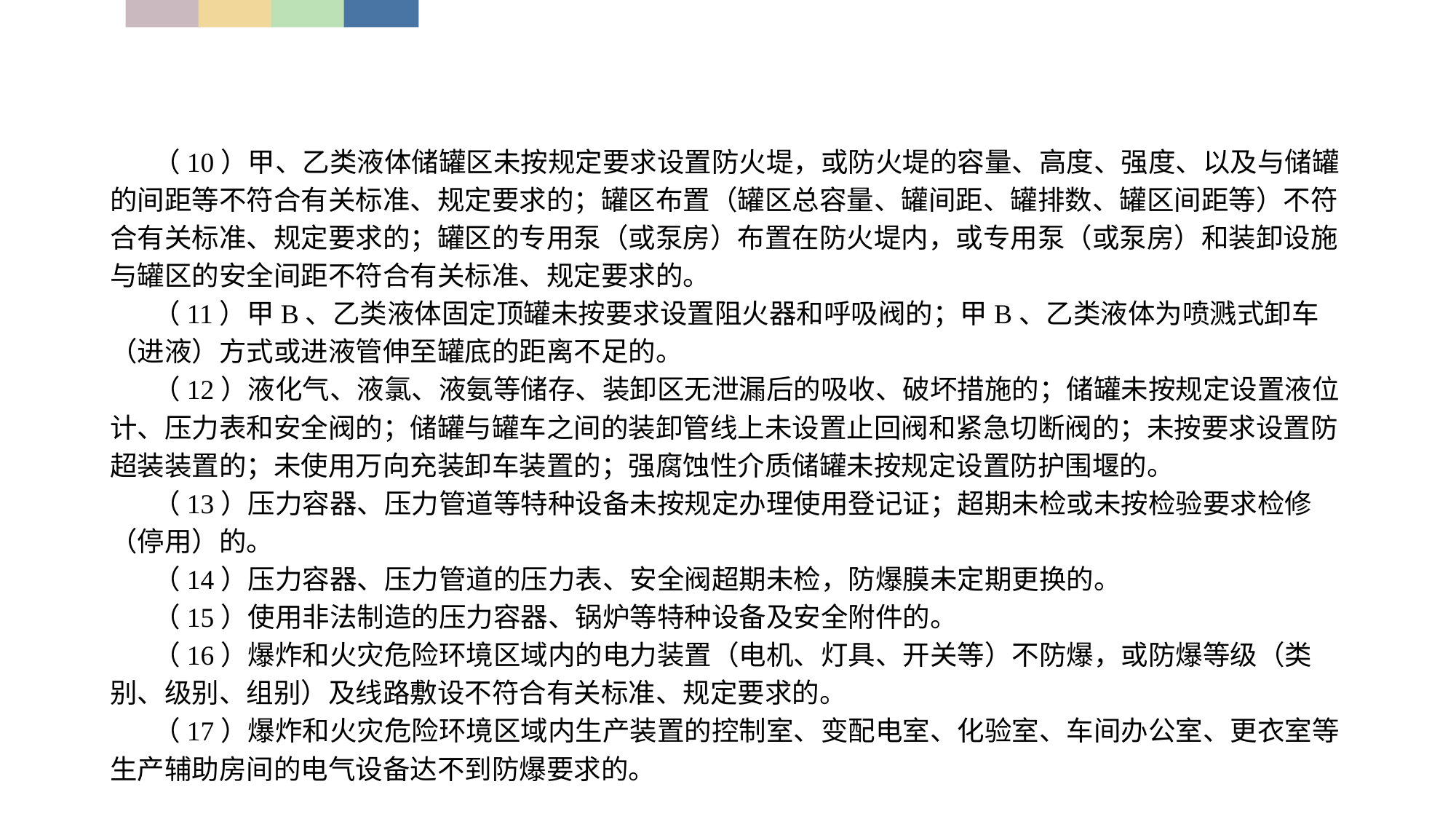

（10）甲、乙类液体储罐区未按规定要求设置防火堤，或防火堤的容量、高度、强度、以及与储罐的间距等不符合有关标准、规定要求的；罐区布置（罐区总容量、罐间距、罐排数、罐区间距等）不符合有关标准、规定要求的；罐区的专用泵（或泵房）布置在防火堤内，或专用泵（或泵房）和装卸设施与罐区的安全间距不符合有关标准、规定要求的。
（11）甲B、乙类液体固定顶罐未按要求设置阻火器和呼吸阀的；甲B、乙类液体为喷溅式卸车（进液）方式或进液管伸至罐底的距离不足的。
（12）液化气、液氯、液氨等储存、装卸区无泄漏后的吸收、破坏措施的；储罐未按规定设置液位计、压力表和安全阀的；储罐与罐车之间的装卸管线上未设置止回阀和紧急切断阀的；未按要求设置防超装装置的；未使用万向充装卸车装置的；强腐蚀性介质储罐未按规定设置防护围堰的。
（13）压力容器、压力管道等特种设备未按规定办理使用登记证；超期未检或未按检验要求检修（停用）的。
（14）压力容器、压力管道的压力表、安全阀超期未检，防爆膜未定期更换的。
（15）使用非法制造的压力容器、锅炉等特种设备及安全附件的。
（16）爆炸和火灾危险环境区域内的电力装置（电机、灯具、开关等）不防爆，或防爆等级（类别、级别、组别）及线路敷设不符合有关标准、规定要求的。
（17）爆炸和火灾危险环境区域内生产装置的控制室、变配电室、化验室、车间办公室、更衣室等生产辅助房间的电气设备达不到防爆要求的。